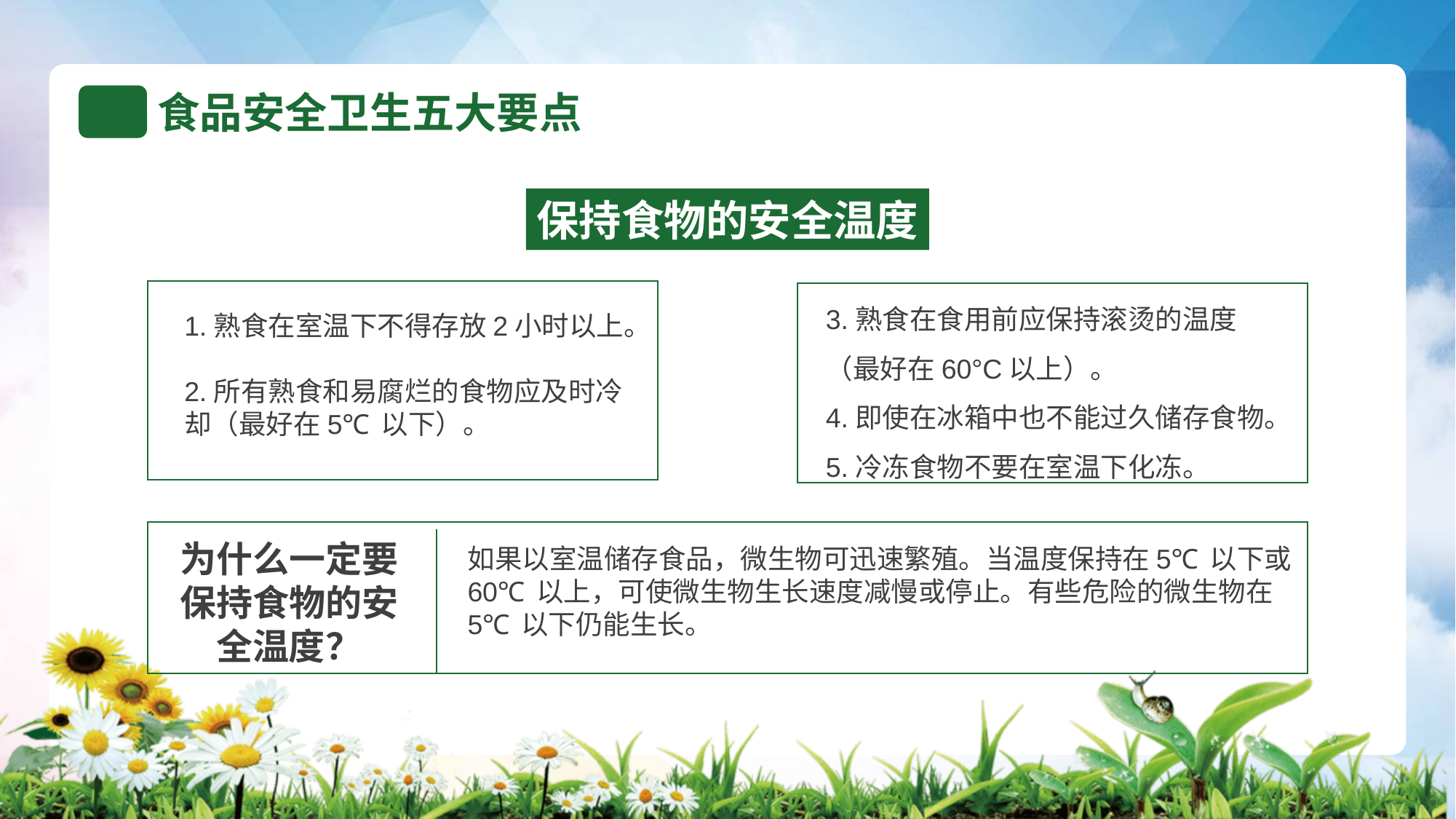

保持食物的安全温度

1.熟食在室温下不得存放2小时以上。

2.所有熟食和易腐烂的食物应及时冷却（最好在5℃以下）。

3.熟食在食用前应保持滚烫的温度（最好在60°C以上）。
4.即使在冰箱中也不能过久储存食物。
5.冷冻食物不要在室温下化冻。

为什么一定要保持食物的安全温度？
如果以室温储存食品，微生物可迅速繁殖。当温度保持在5℃以下或60℃以上，可使微生物生长速度减慢或停止。有些危险的微生物在5℃以下仍能生长。